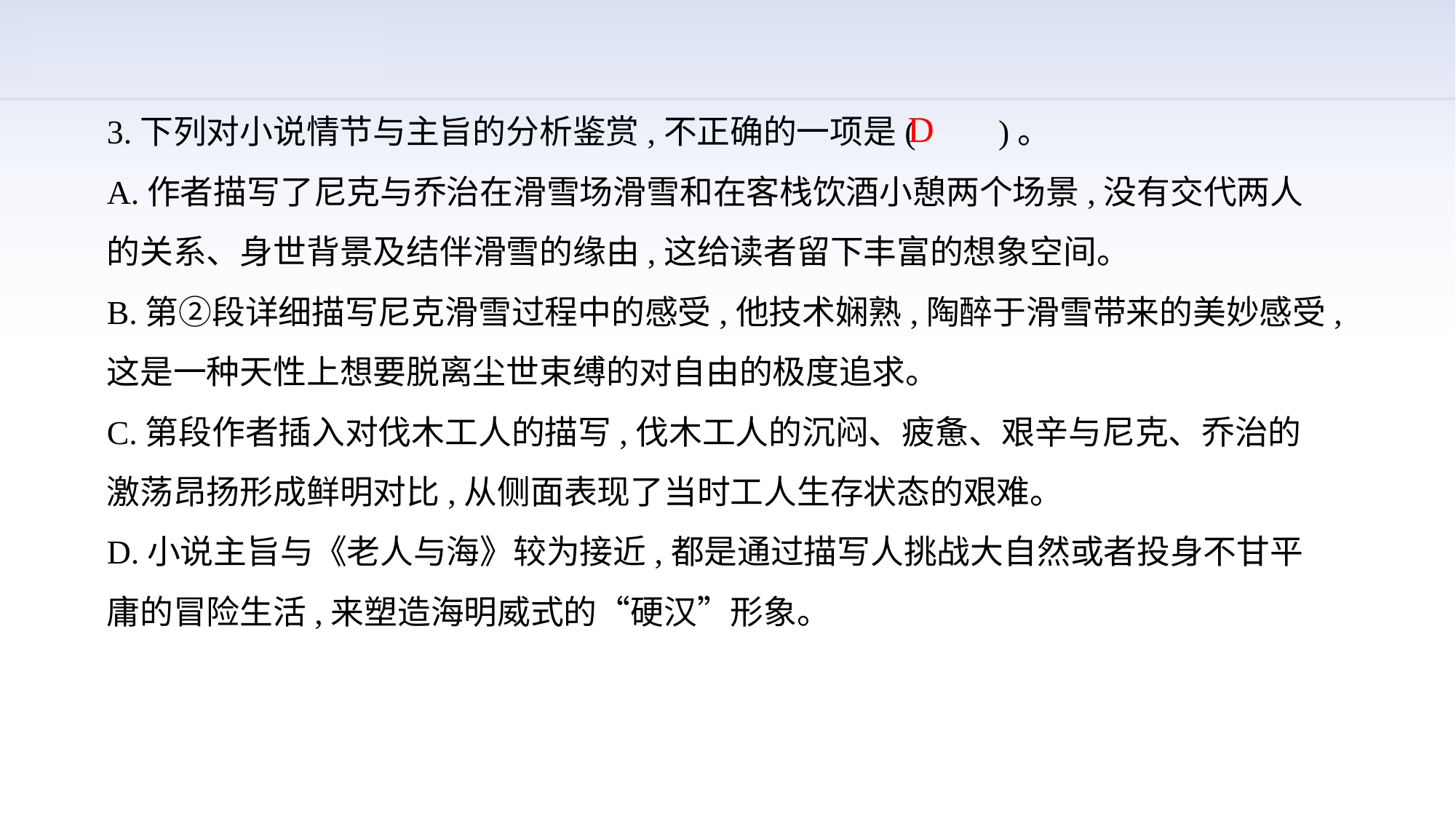

3.下列对小说情节与主旨的分析鉴赏,不正确的一项是(　　)。
A.作者描写了尼克与乔治在滑雪场滑雪和在客栈饮酒小憩两个场景,没有交代两人的关系、身世背景及结伴滑雪的缘由,这给读者留下丰富的想象空间。
B.第②段详细描写尼克滑雪过程中的感受,他技术娴熟,陶醉于滑雪带来的美妙感受,这是一种天性上想要脱离尘世束缚的对自由的极度追求。
C.第段作者插入对伐木工人的描写,伐木工人的沉闷、疲惫、艰辛与尼克、乔治的激荡昂扬形成鲜明对比,从侧面表现了当时工人生存状态的艰难。
D.小说主旨与《老人与海》较为接近,都是通过描写人挑战大自然或者投身不甘平庸的冒险生活,来塑造海明威式的“硬汉”形象。
D